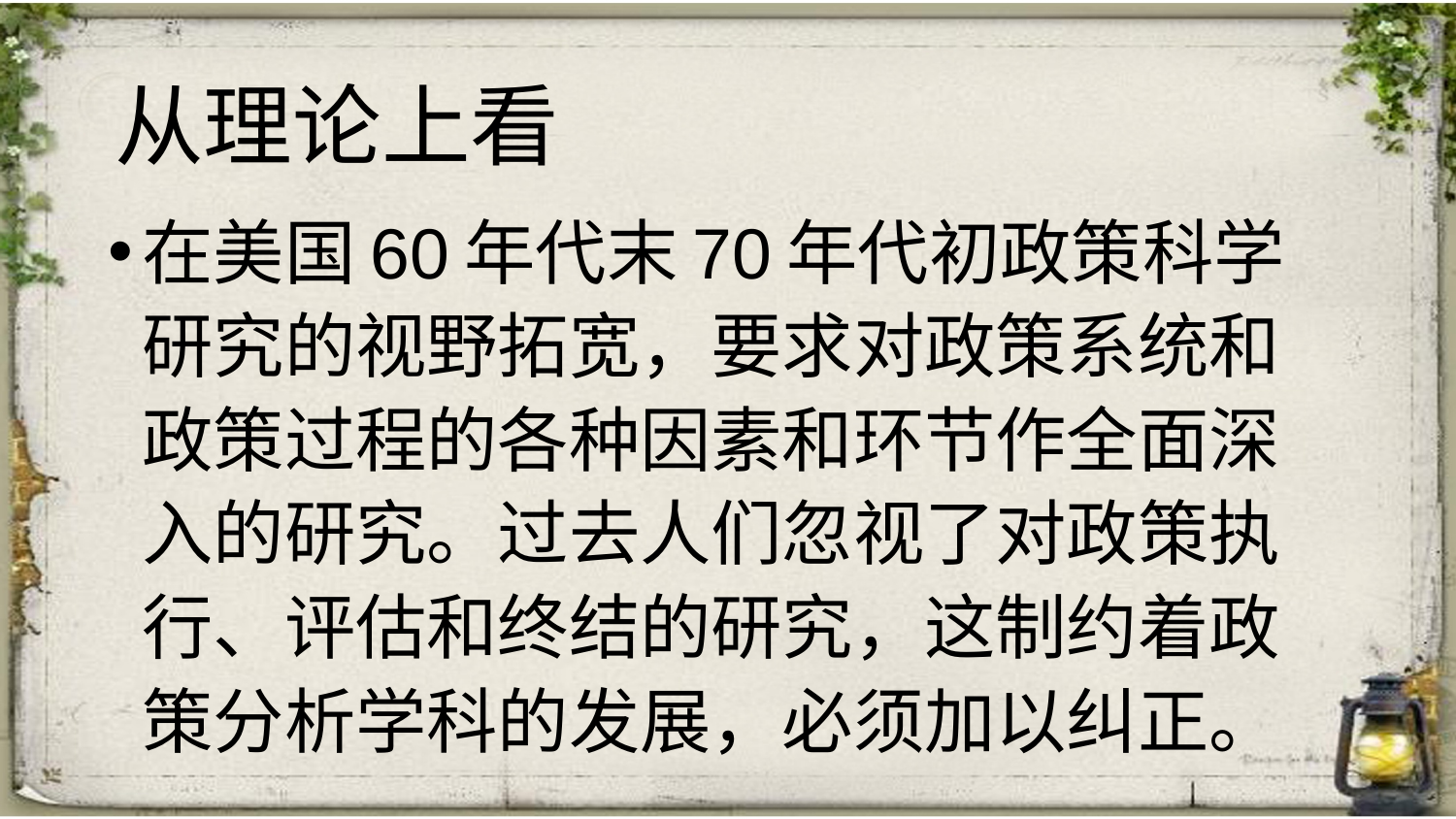

# 从理论上看
在美国60年代末70年代初政策科学研究的视野拓宽，要求对政策系统和政策过程的各种因素和环节作全面深入的研究。过去人们忽视了对政策执行、评估和终结的研究，这制约着政策分析学科的发展，必须加以纠正。